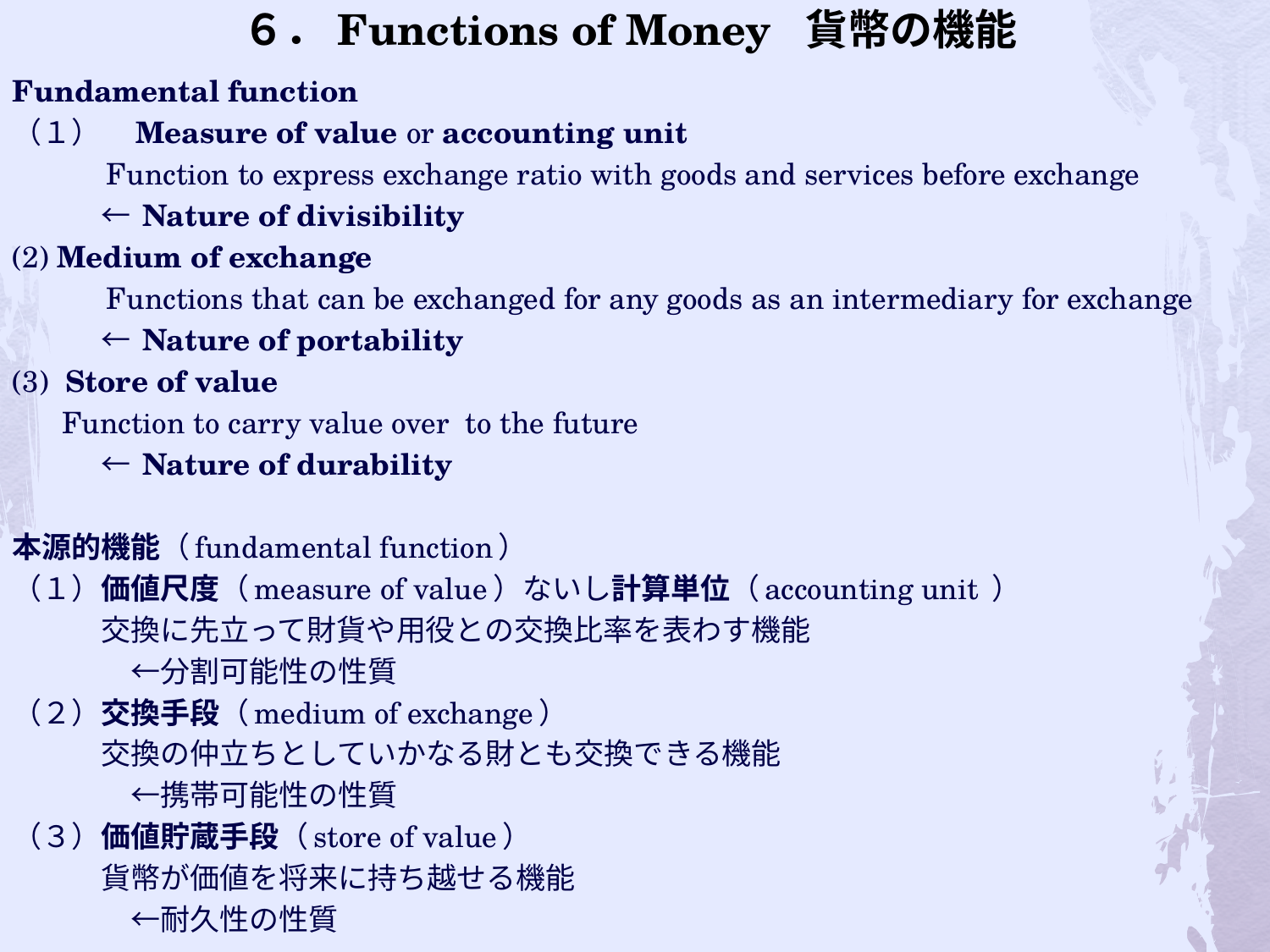

# ６．Functions of Money  貨幣の機能
Fundamental function
（１）　Measure of value or accounting unit
　　　Function to express exchange ratio with goods and services before exchange
　　　← Nature of divisibility
(2) Medium of exchange
　　　Functions that can be exchanged for any goods as an intermediary for exchange
　　　← Nature of portability
(3)  Store of value
      Function to carry value over  to the future
　　　← Nature of durability

本源的機能（fundamental function）
（１）価値尺度（measure of value）ないし計算単位（accounting unit ）
　　　交換に先立って財貨や用役との交換比率を表わす機能
　　　　←分割可能性の性質
（２）交換手段（medium of exchange）
　　　交換の仲立ちとしていかなる財とも交換できる機能
　　　　←携帯可能性の性質
（３）価値貯蔵手段（store of value）
　　　貨幣が価値を将来に持ち越せる機能
　　　　←耐久性の性質